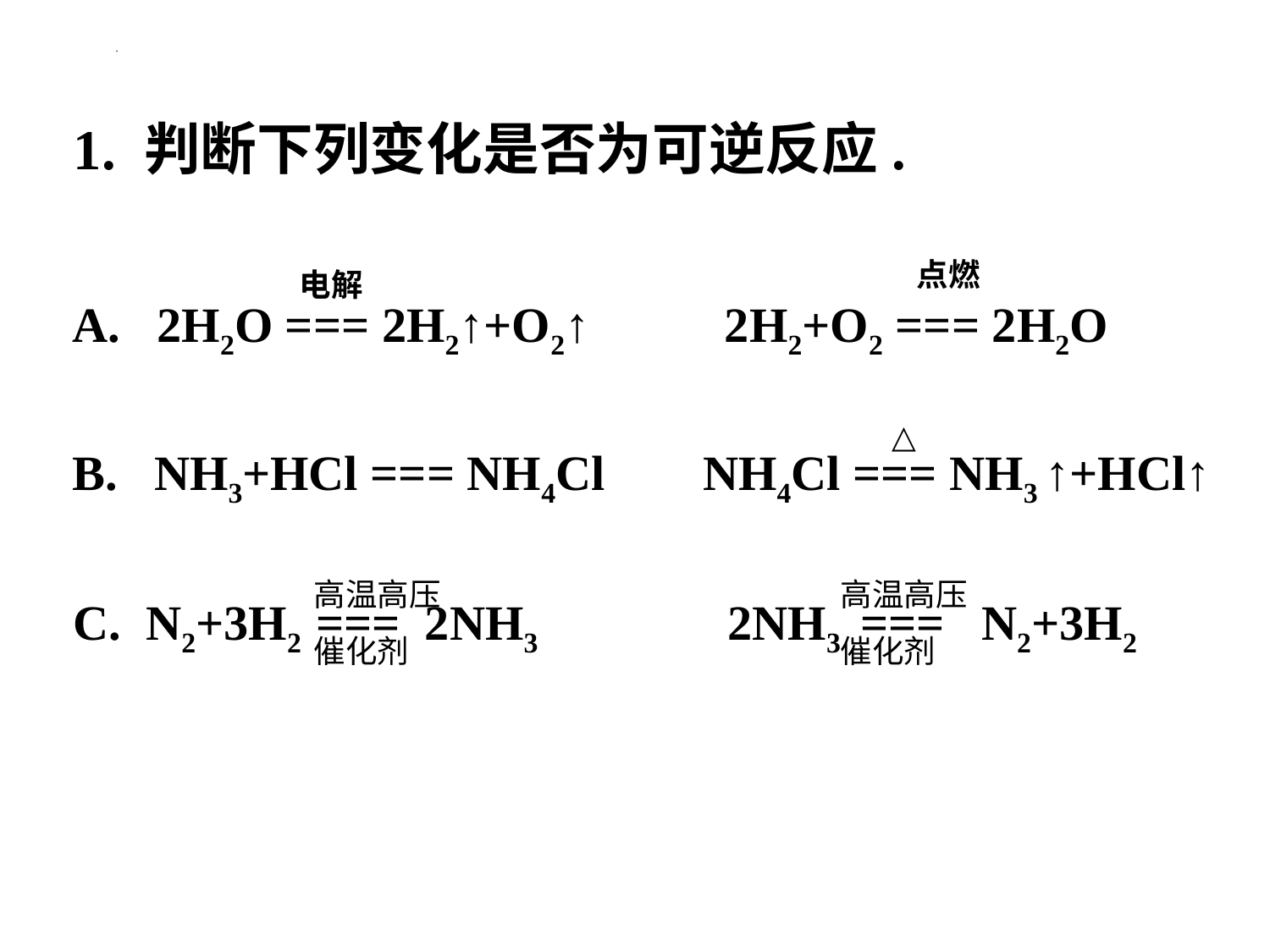

1. 判断下列变化是否为可逆反应.
点燃
电解
A.   2H2O === 2H2↑+O2↑           2H2+O2 === 2H2O
△
B.   NH3+HCl === NH4Cl        NH4Cl === NH3 ↑+HCl↑
高温高压
催化剂
高温高压
催化剂
C.  N2+3H2  ===  2NH3　　      2NH3  ===   N2+3H2